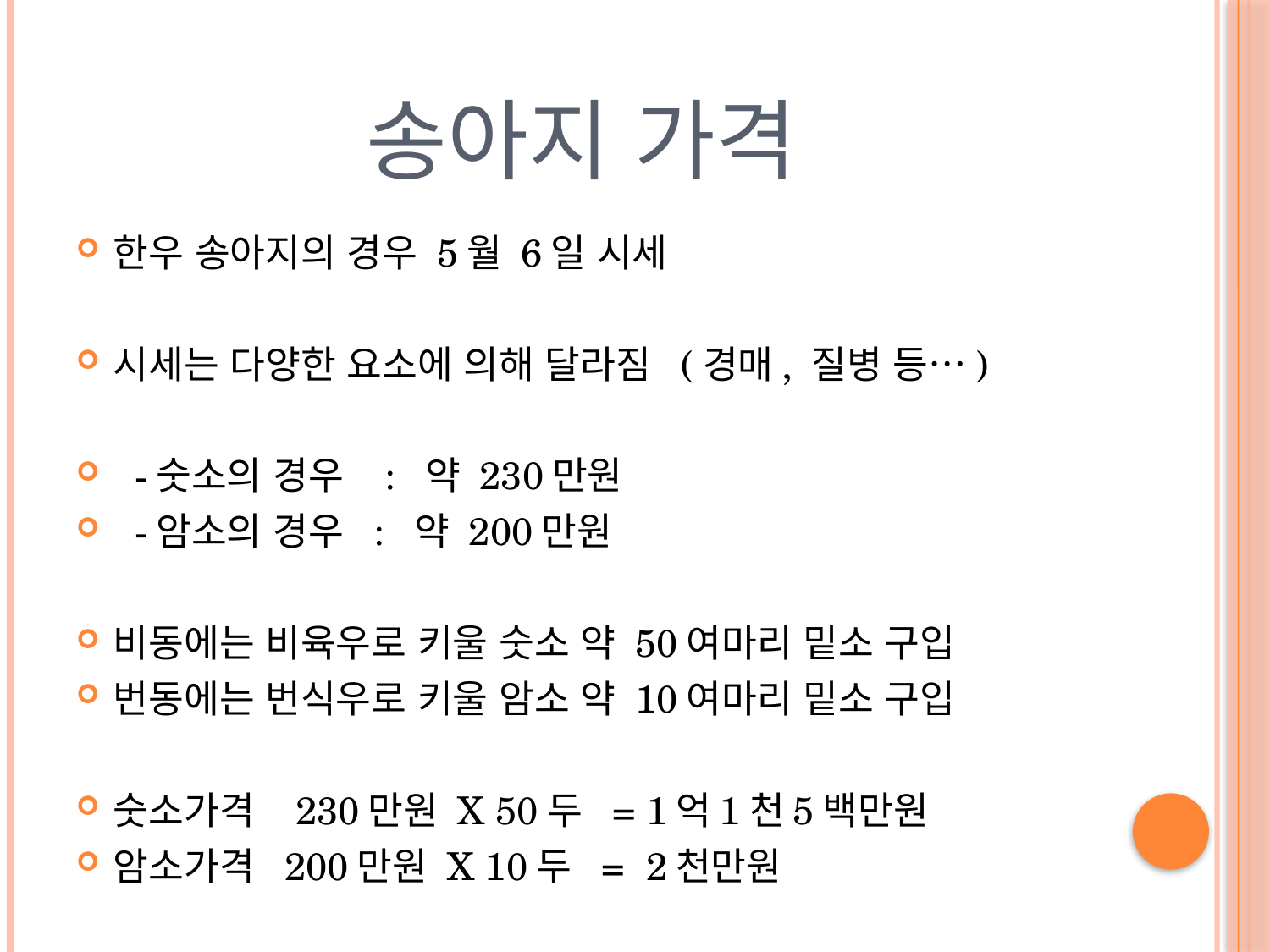

# 송아지 가격
한우 송아지의 경우 5월 6일 시세

시세는 다양한 요소에 의해 달라짐  (경매, 질병 등…)

  -숫소의 경우   :  약 230만원
  -암소의 경우  :  약 200만원

비동에는 비육우로 키울 숫소 약 50여마리 밑소 구입
번동에는 번식우로 키울 암소 약 10여마리 밑소 구입

숫소가격   230만원 X 50두  = 1억1천5백만원
암소가격  200만원 X 10두  =  2천만원